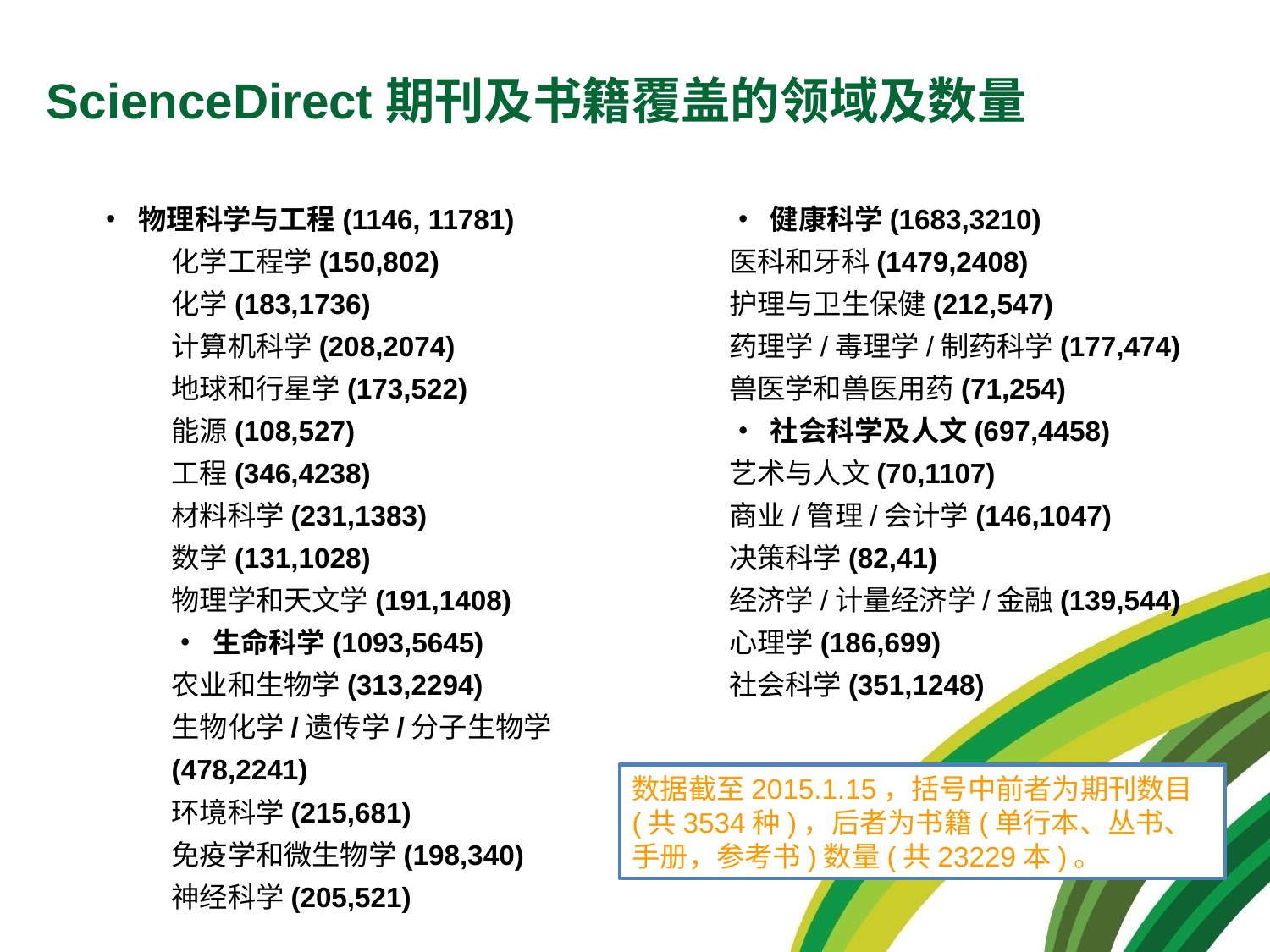

ScienceDirect期刊及书籍覆盖的领域及数量

• 物理科学与工程(1146, 11781)
化学工程学(150,802)
化学(183,1736)
计算机科学(208,2074)
地球和行星学(173,522)
能源(108,527)
工程(346,4238)
材料科学(231,1383)
数学(131,1028)
物理学和天文学(191,1408)
• 生命科学(1093,5645)
农业和生物学(313,2294)
生物化学/遗传学/分子生物学(478,2241)
环境科学(215,681)
免疫学和微生物学(198,340)
神经科学(205,521)
• 健康科学(1683,3210)
医科和牙科(1479,2408)
护理与卫生保健(212,547)
药理学/毒理学/制药科学(177,474)
兽医学和兽医用药(71,254)
• 社会科学及人文(697,4458)
艺术与人文(70,1107)
商业/管理/会计学(146,1047)
决策科学(82,41)
经济学/计量经济学/金融(139,544)
心理学(186,699)
社会科学(351,1248)

数据截至2015.1.15，括号中前者为期刊数目(共3534种)，后者为书籍(单行本、丛书、手册，参考书)数量(共23229本)。